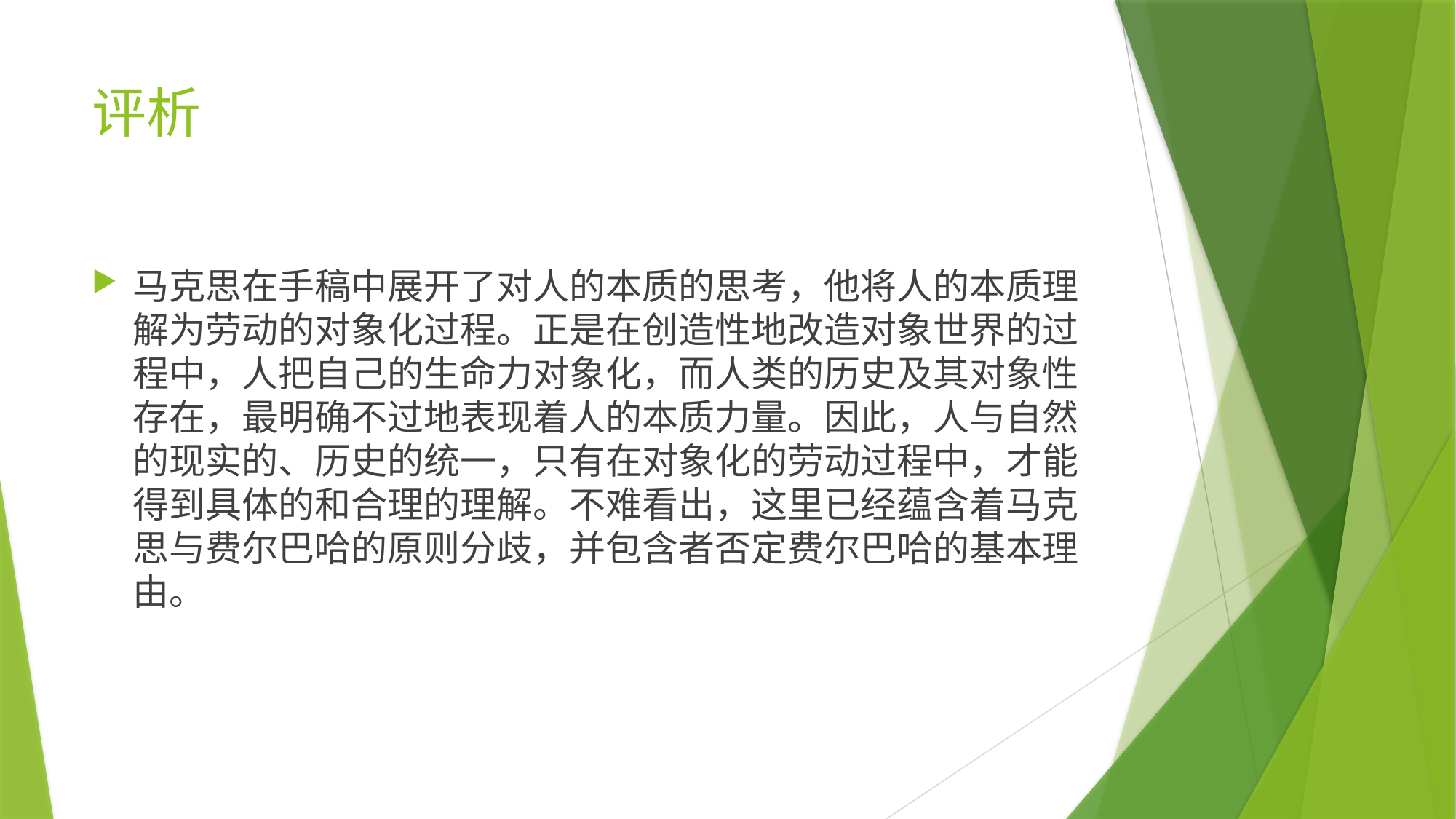

# 评析
马克思在手稿中展开了对人的本质的思考，他将人的本质理解为劳动的对象化过程。正是在创造性地改造对象世界的过程中，人把自己的生命力对象化，而人类的历史及其对象性存在，最明确不过地表现着人的本质力量。因此，人与自然的现实的、历史的统一，只有在对象化的劳动过程中，才能得到具体的和合理的理解。不难看出，这里已经蕴含着马克思与费尔巴哈的原则分歧，并包含者否定费尔巴哈的基本理由。